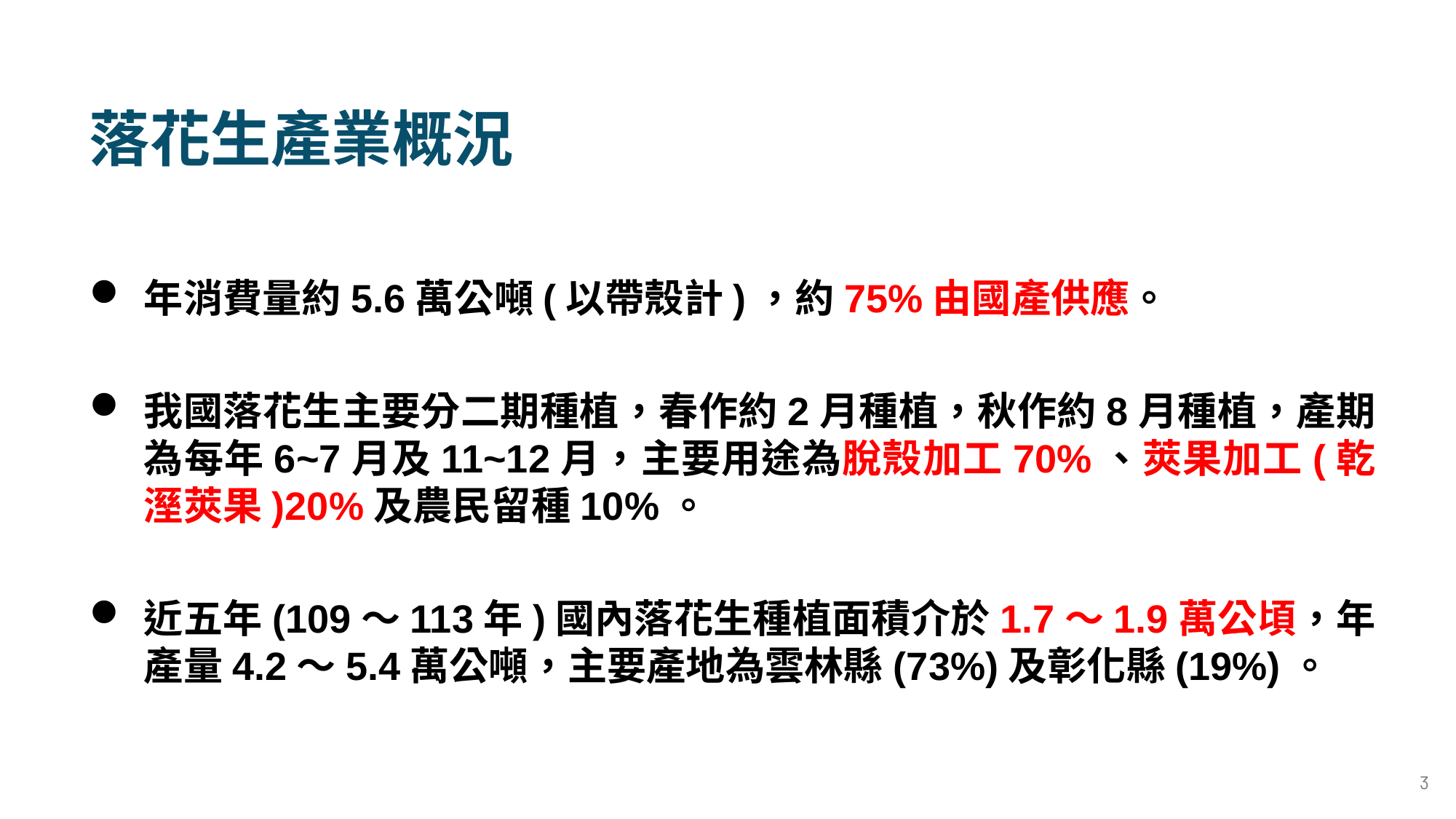

落花生產業概況

年消費量約5.6萬公噸(以帶殼計)，約75%由國產供應。

我國落花生主要分二期種植，春作約2月種植，秋作約8月種植，產期為每年6~7月及11~12月，主要用途為脫殼加工70%、莢果加工(乾溼莢果)20%及農民留種10%。

近五年(109〜113年)國內落花生種植面積介於1.7〜1.9萬公頃，年產量4.2〜5.4萬公噸，主要產地為雲林縣(73%)及彰化縣(19%)。
3